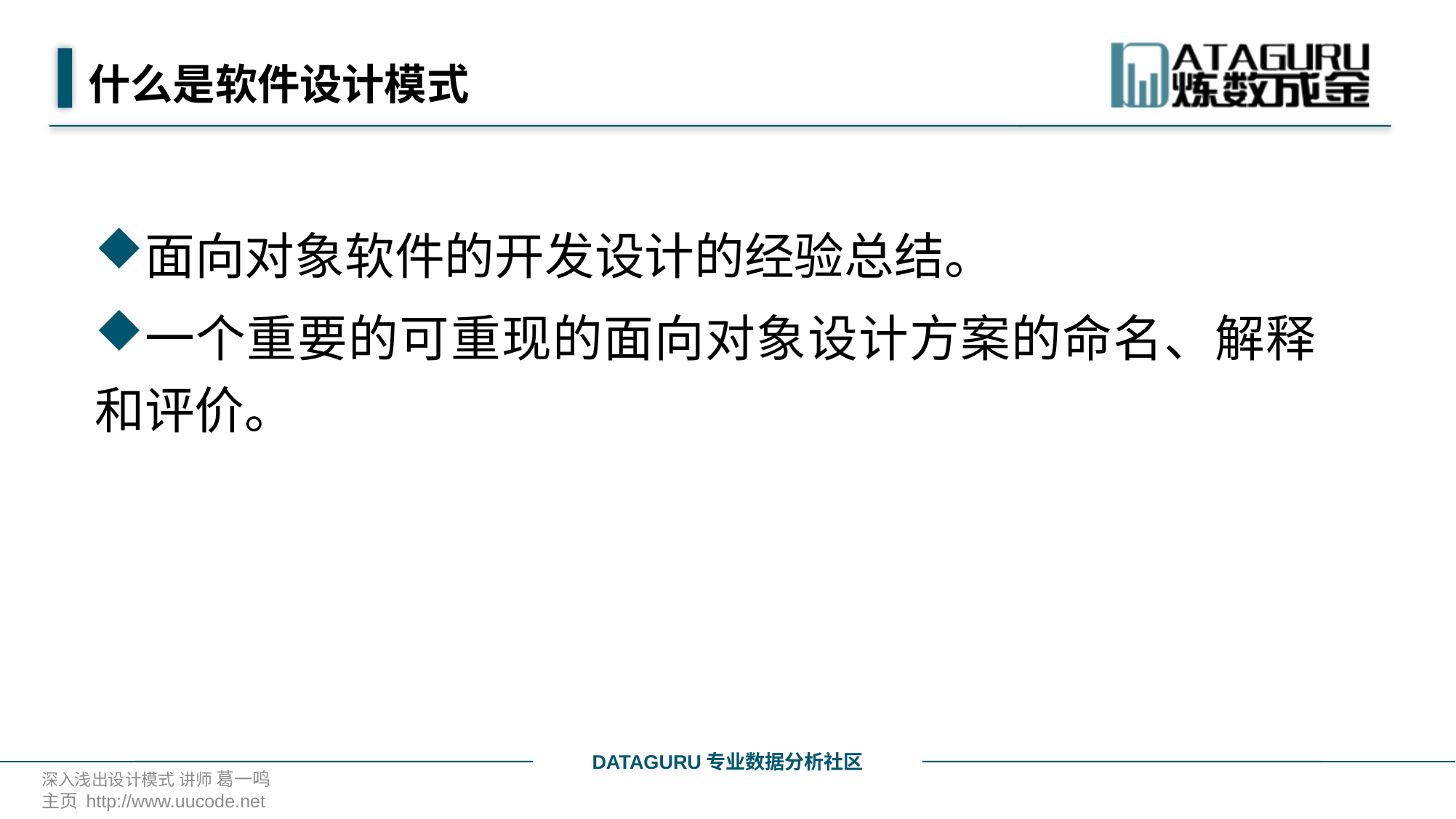

# 什么是软件设计模式
面向对象软件的开发设计的经验总结。
一个重要的可重现的面向对象设计方案的命名、解释和评价。